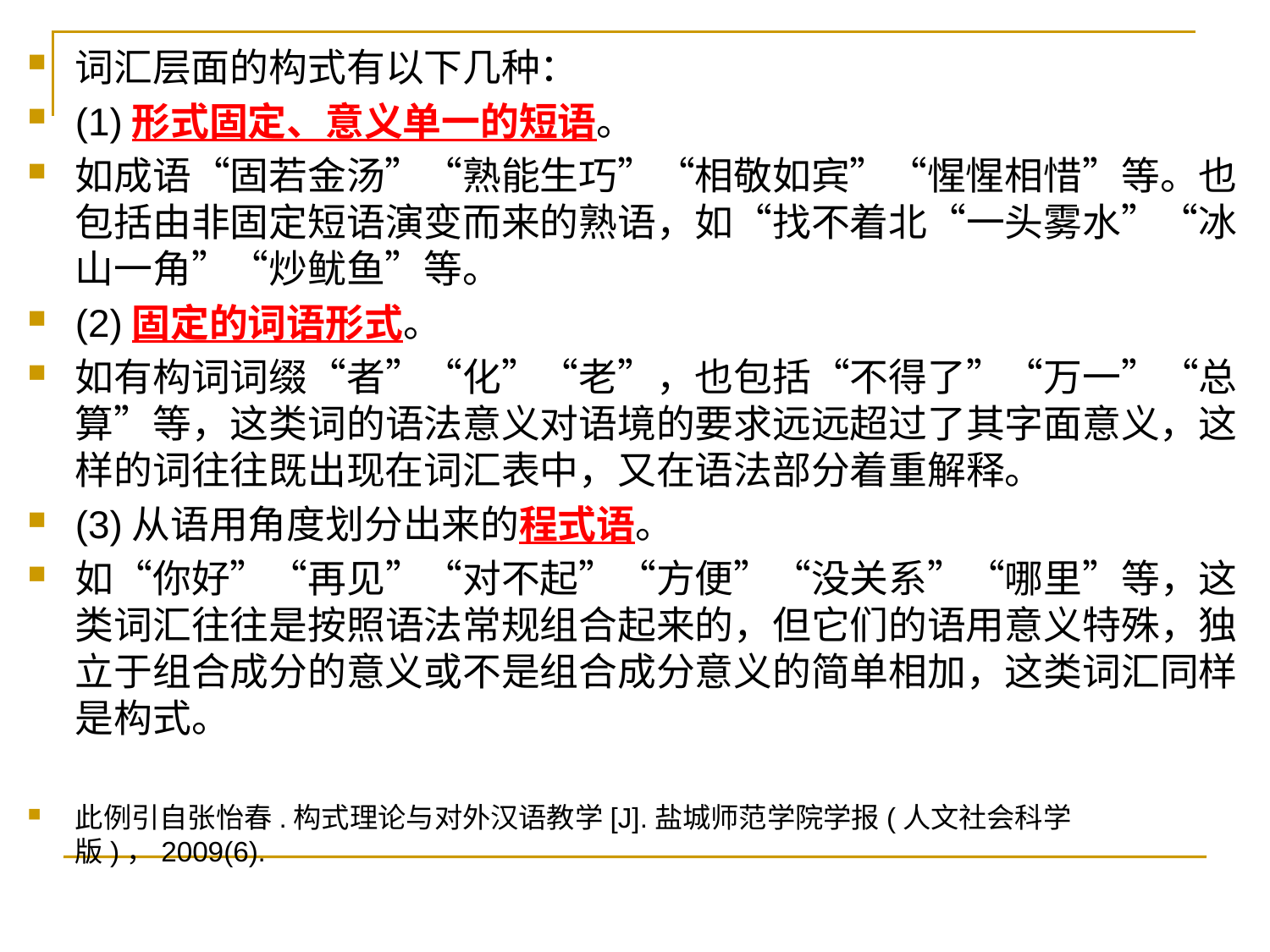

词汇层面的构式有以下几种：
(1)形式固定、意义单一的短语。
如成语“固若金汤”“熟能生巧”“相敬如宾”“惺惺相惜”等。也包括由非固定短语演变而来的熟语，如“找不着北“一头雾水”“冰山一角”“炒鱿鱼”等。
(2)固定的词语形式。
如有构词词缀“者”“化”“老”，也包括“不得了”“万一”“总算”等，这类词的语法意义对语境的要求远远超过了其字面意义，这样的词往往既出现在词汇表中，又在语法部分着重解释。
(3)从语用角度划分出来的程式语。
如“你好”“再见”“对不起”“方便”“没关系”“哪里”等，这类词汇往往是按照语法常规组合起来的，但它们的语用意义特殊，独立于组合成分的意义或不是组合成分意义的简单相加，这类词汇同样是构式。

此例引自张怡春.构式理论与对外汉语教学[J].盐城师范学院学报(人文社会科学版)，2009(6).